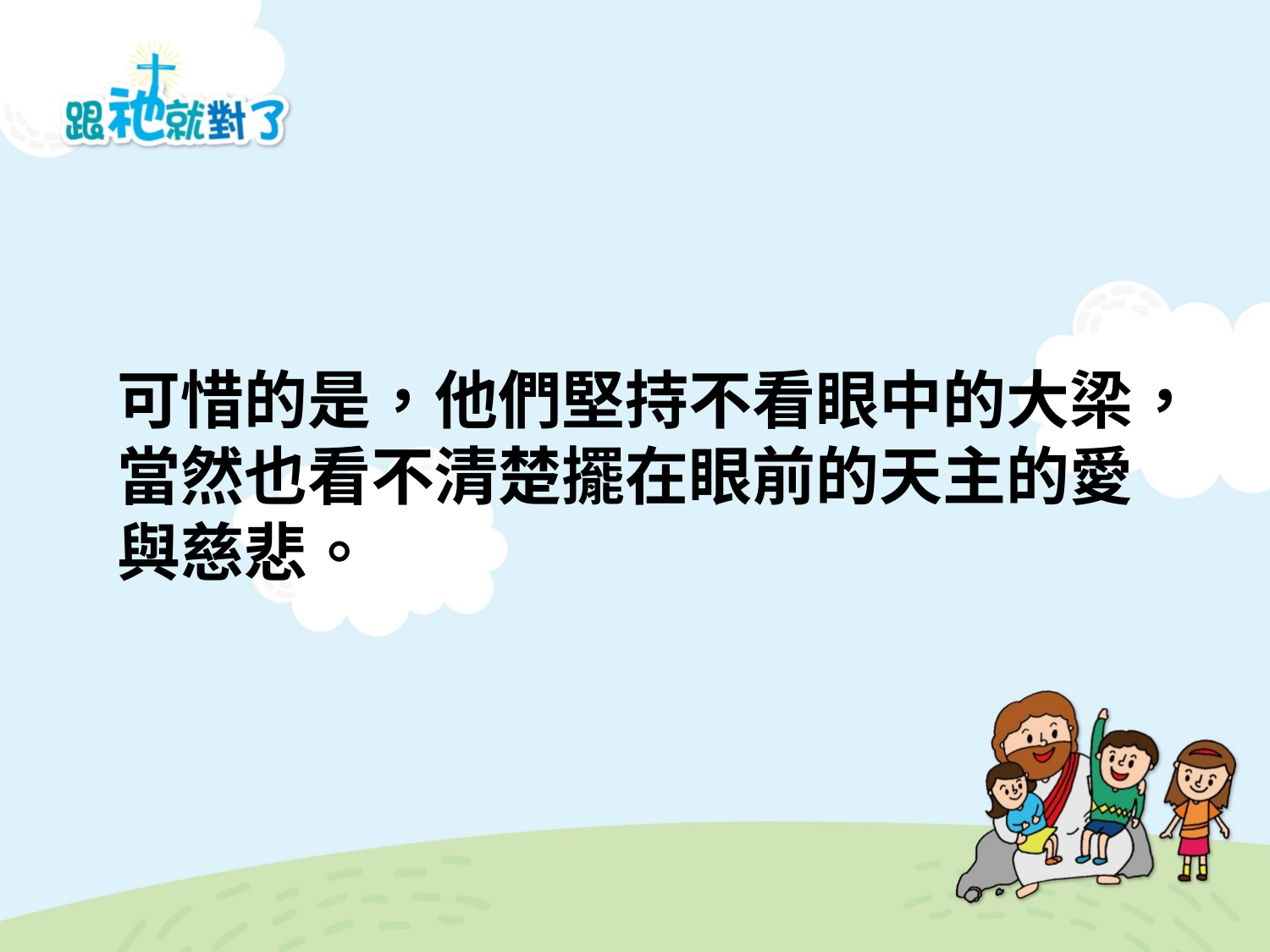

可惜的是，他們堅持不看眼中的大梁，當然也看不清楚擺在眼前的天主的愛與慈悲。